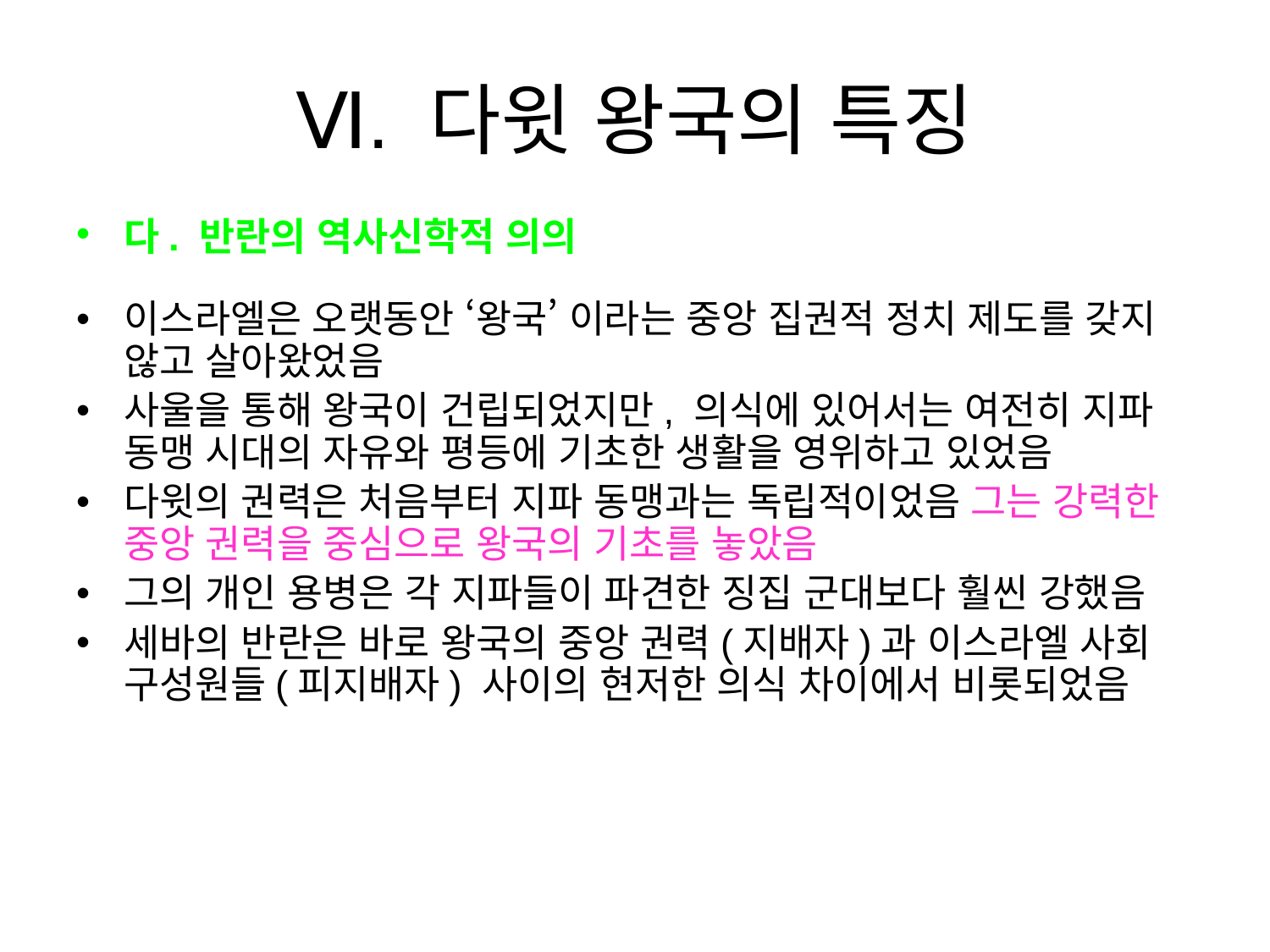

# Ⅵ. 다윗 왕국의 특징
다. 반란의 역사신학적 의의

이스라엘은 오랫동안 ‘왕국’ 이라는 중앙 집권적 정치 제도를 갖지 않고 살아왔었음
사울을 통해 왕국이 건립되었지만, 의식에 있어서는 여전히 지파 동맹 시대의 자유와 평등에 기초한 생활을 영위하고 있었음
다윗의 권력은 처음부터 지파 동맹과는 독립적이었음 그는 강력한 중앙 권력을 중심으로 왕국의 기초를 놓았음
그의 개인 용병은 각 지파들이 파견한 징집 군대보다 훨씬 강했음
세바의 반란은 바로 왕국의 중앙 권력(지배자)과 이스라엘 사회 구성원들(피지배자) 사이의 현저한 의식 차이에서 비롯되었음